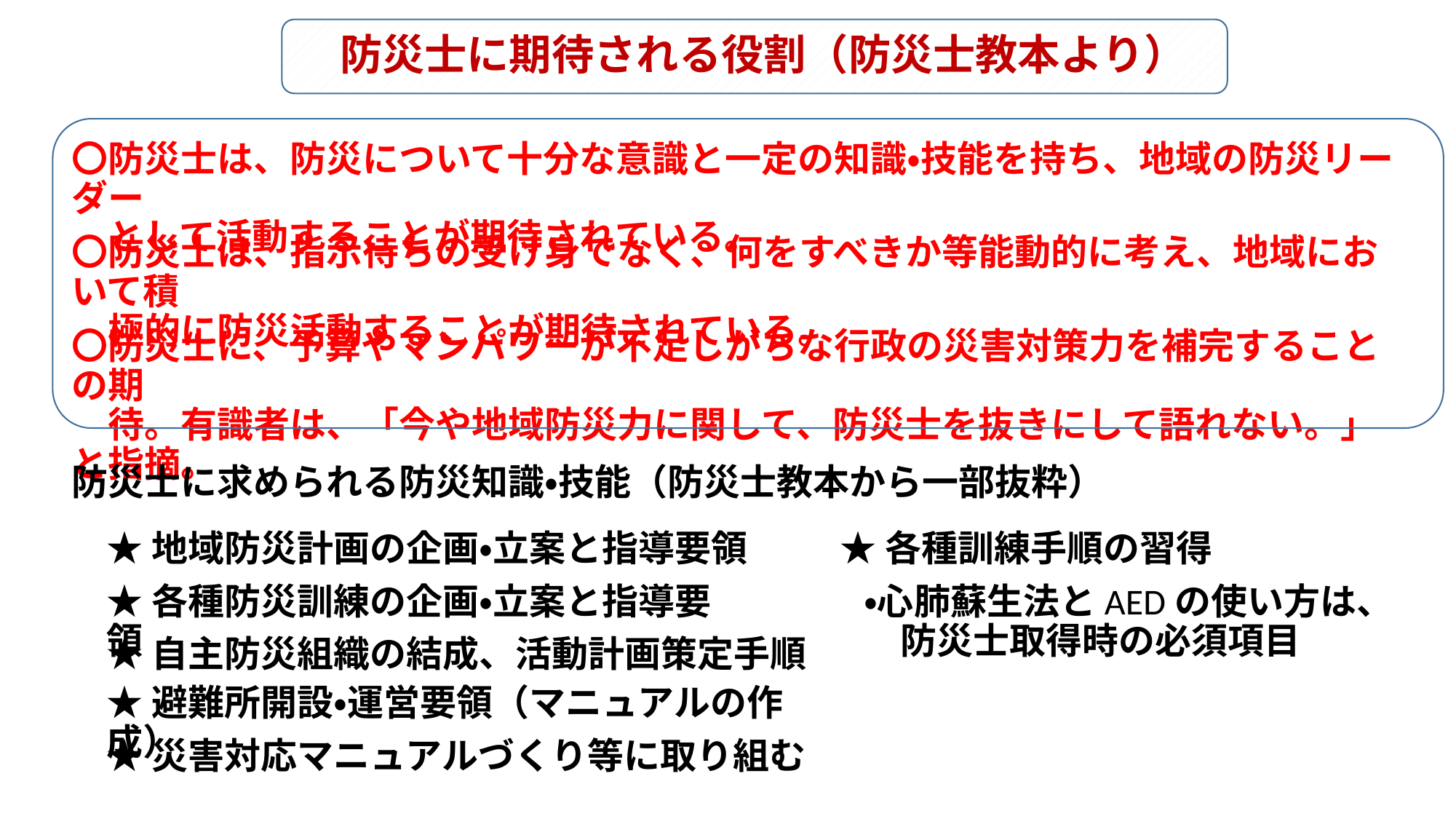

# 防災士に期待される役割（防災士教本より）

〇防災士は、防災について十分な意識と一定の知識・技能を持ち、地域の防災リーダー
　として活動することが期待されている。
〇防災士は、指示待ちの受け身でなく、何をすべきか等能動的に考え、地域において積
　極的に防災活動することが期待されている。
〇防災士に、予算やマンパワーが不足しがちな行政の災害対策力を補完することの期
　待。有識者は、「今や地域防災力に関して、防災士を抜きにして語れない。」と指摘。
防災士に求められる防災知識・技能（防災士教本から一部抜粋）
★地域防災計画の企画・立案と指導要領
★各種訓練手順の習得
★各種防災訓練の企画・立案と指導要領
・心肺蘇生法とAEDの使い方は、
　防災士取得時の必須項目

★自主防災組織の結成、活動計画策定手順
★避難所開設・運営要領（マニュアルの作成）
★災害対応マニュアルづくり等に取り組む
12